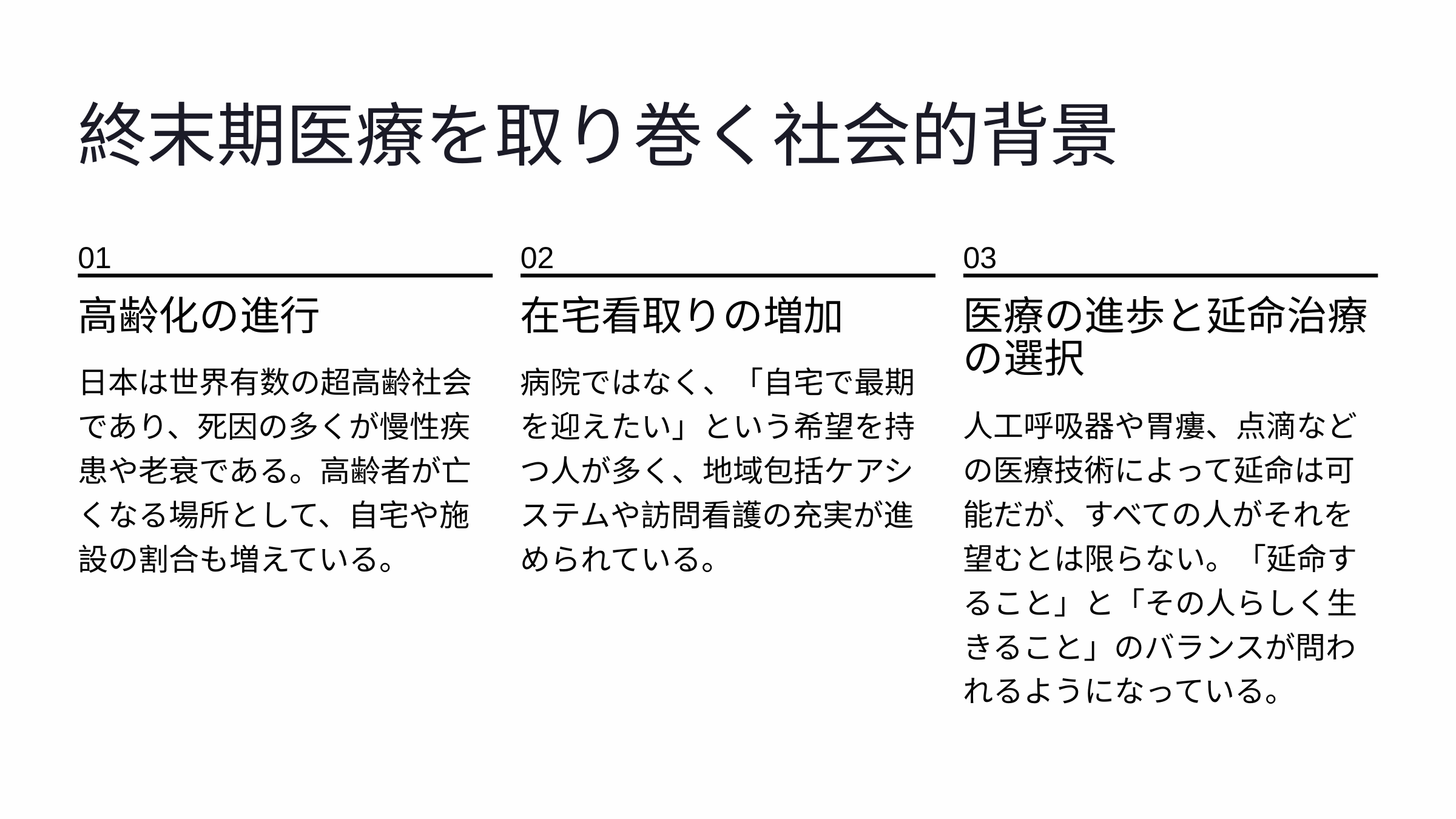

終末期医療を取り巻く社会的背景
01
02
03

高齢化の進行
在宅看取りの増加
医療の進歩と延命治療の選択
日本は世界有数の超高齢社会であり、死因の多くが慢性疾患や老衰である。高齢者が亡くなる場所として、自宅や施設の割合も増えている。
病院ではなく、「自宅で最期を迎えたい」という希望を持つ人が多く、地域包括ケアシステムや訪問看護の充実が進められている。
人工呼吸器や胃瘻、点滴などの医療技術によって延命は可能だが、すべての人がそれを望むとは限らない。「延命すること」と「その人らしく生きること」のバランスが問われるようになっている。